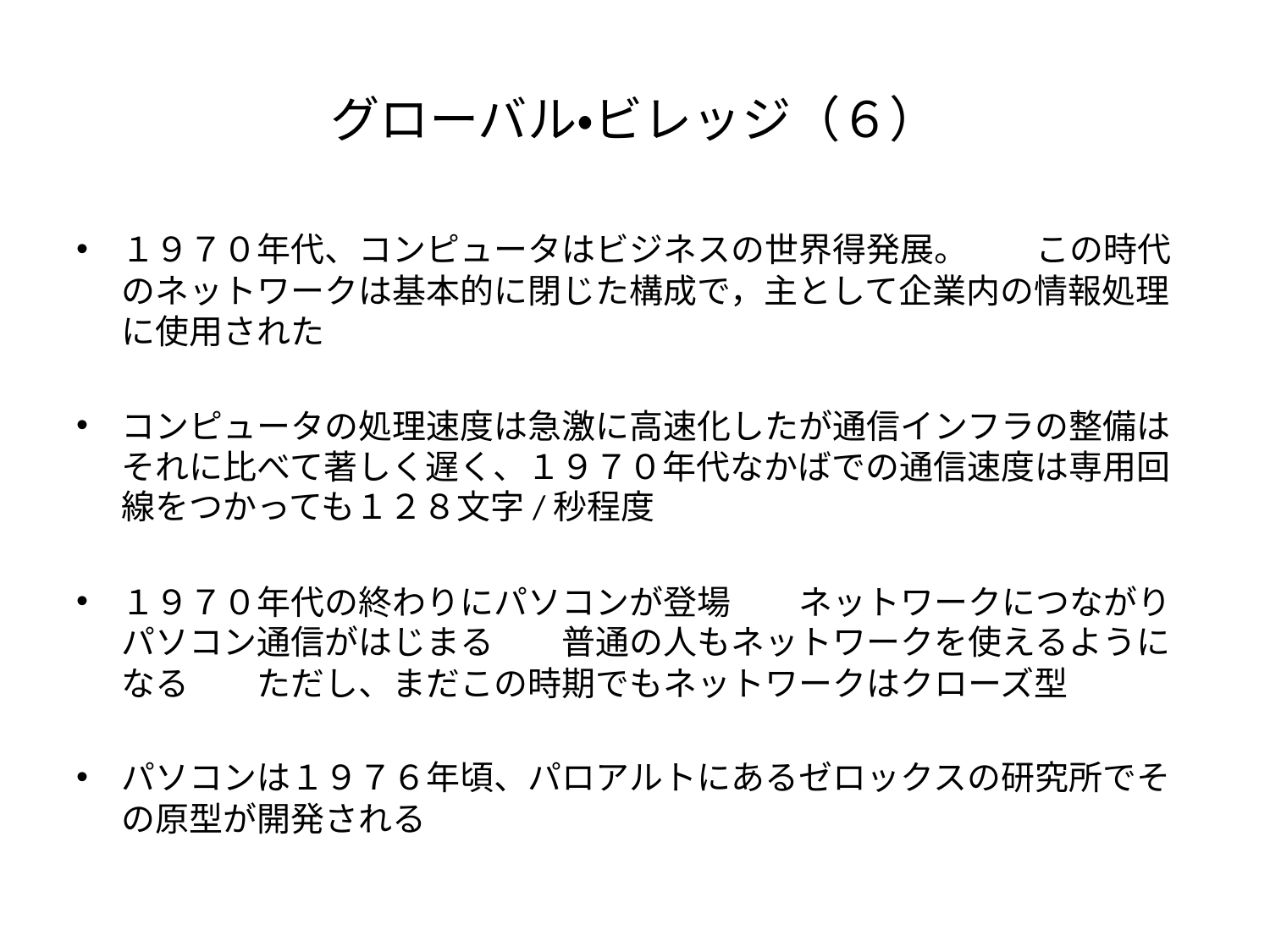

# グローバル・ビレッジ（６）
１９７０年代、コンピュータはビジネスの世界得発展。　　この時代のネットワークは基本的に閉じた構成で，主として企業内の情報処理に使用された

コンピュータの処理速度は急激に高速化したが通信インフラの整備はそれに比べて著しく遅く、１９７０年代なかばでの通信速度は専用回線をつかっても１２８文字/秒程度

１９７０年代の終わりにパソコンが登場　　ネットワークにつながりパソコン通信がはじまる　　普通の人もネットワークを使えるようになる　　ただし、まだこの時期でもネットワークはクローズ型

パソコンは１９７６年頃、パロアルトにあるゼロックスの研究所でその原型が開発される